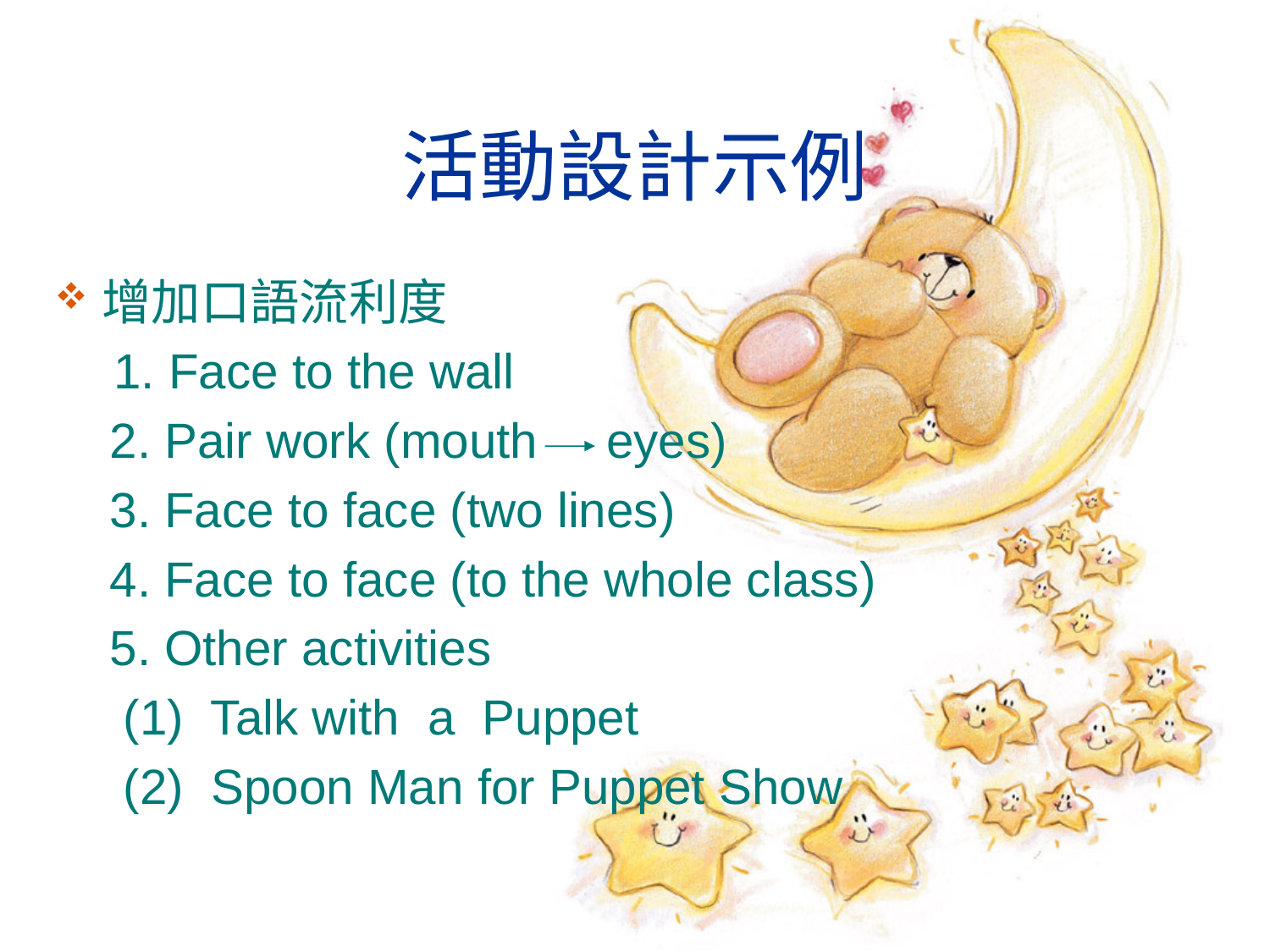

# 活動設計示例
增加口語流利度
  1. Face to the wall
    2. Pair work (mouth     eyes)
    3. Face to face (two lines)
    4. Face to face (to the whole class)
    5. Other activities
     (1)  Talk with  a  Puppet
     (2)  Spoon Man for Puppet Show